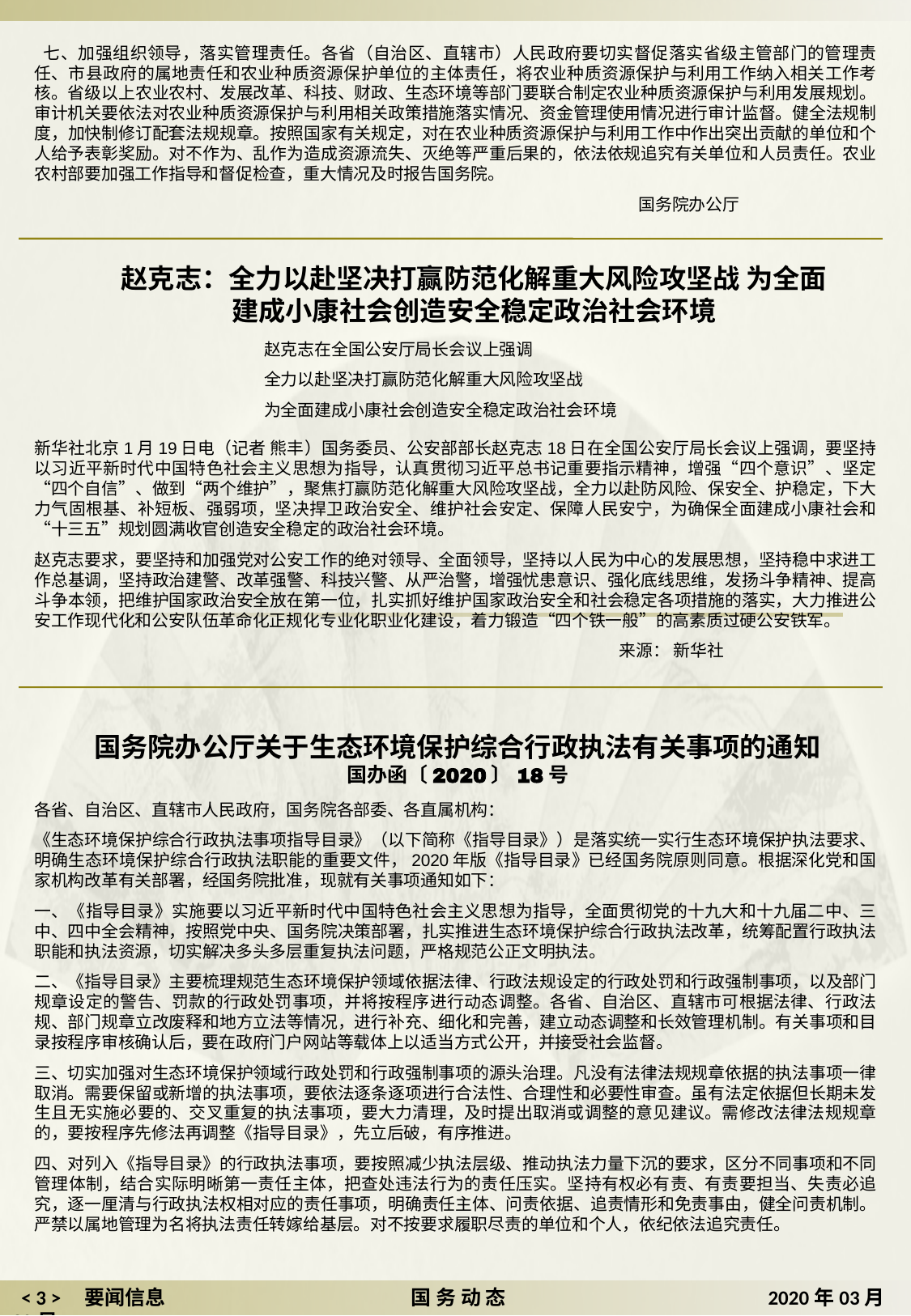

七、加强组织领导，落实管理责任。各省（自治区、直辖市）人民政府要切实督促落实省级主管部门的管理责任、市县政府的属地责任和农业种质资源保护单位的主体责任，将农业种质资源保护与利用工作纳入相关工作考核。省级以上农业农村、发展改革、科技、财政、生态环境等部门要联合制定农业种质资源保护与利用发展规划。审计机关要依法对农业种质资源保护与利用相关政策措施落实情况、资金管理使用情况进行审计监督。健全法规制度，加快制修订配套法规规章。按照国家有关规定，对在农业种质资源保护与利用工作中作出突出贡献的单位和个人给予表彰奖励。对不作为、乱作为造成资源流失、灭绝等严重后果的，依法依规追究有关单位和人员责任。农业农村部要加强工作指导和督促检查，重大情况及时报告国务院。
                                                                                                                                                            国务院办公厅

赵克志：全力以赴坚决打赢防范化解重大风险攻坚战 为全面建成小康社会创造安全稳定政治社会环境
赵克志在全国公安厅局长会议上强调
全力以赴坚决打赢防范化解重大风险攻坚战
为全面建成小康社会创造安全稳定政治社会环境

新华社北京1月19日电（记者 熊丰）国务委员、公安部部长赵克志18日在全国公安厅局长会议上强调，要坚持以习近平新时代中国特色社会主义思想为指导，认真贯彻习近平总书记重要指示精神，增强“四个意识”、坚定“四个自信”、做到“两个维护”，聚焦打赢防范化解重大风险攻坚战，全力以赴防风险、保安全、护稳定，下大力气固根基、补短板、强弱项，坚决捍卫政治安全、维护社会安定、保障人民安宁，为确保全面建成小康社会和“十三五”规划圆满收官创造安全稳定的政治社会环境。
赵克志要求，要坚持和加强党对公安工作的绝对领导、全面领导，坚持以人民为中心的发展思想，坚持稳中求进工作总基调，坚持政治建警、改革强警、科技兴警、从严治警，增强忧患意识、强化底线思维，发扬斗争精神、提高斗争本领，把维护国家政治安全放在第一位，扎实抓好维护国家政治安全和社会稳定各项措施的落实，大力推进公安工作现代化和公安队伍革命化正规化专业化职业化建设，着力锻造“四个铁一般”的高素质过硬公安铁军。
                                                                                                                                                       来源： 新华社

国务院办公厅关于生态环境保护综合行政执法有关事项的通知
国办函〔2020〕18号
各省、自治区、直辖市人民政府，国务院各部委、各直属机构：
《生态环境保护综合行政执法事项指导目录》（以下简称《指导目录》）是落实统一实行生态环境保护执法要求、明确生态环境保护综合行政执法职能的重要文件，2020年版《指导目录》已经国务院原则同意。根据深化党和国家机构改革有关部署，经国务院批准，现就有关事项通知如下：
一、《指导目录》实施要以习近平新时代中国特色社会主义思想为指导，全面贯彻党的十九大和十九届二中、三中、四中全会精神，按照党中央、国务院决策部署，扎实推进生态环境保护综合行政执法改革，统筹配置行政执法职能和执法资源，切实解决多头多层重复执法问题，严格规范公正文明执法。
二、《指导目录》主要梳理规范生态环境保护领域依据法律、行政法规设定的行政处罚和行政强制事项，以及部门规章设定的警告、罚款的行政处罚事项，并将按程序进行动态调整。各省、自治区、直辖市可根据法律、行政法规、部门规章立改废释和地方立法等情况，进行补充、细化和完善，建立动态调整和长效管理机制。有关事项和目录按程序审核确认后，要在政府门户网站等载体上以适当方式公开，并接受社会监督。
三、切实加强对生态环境保护领域行政处罚和行政强制事项的源头治理。凡没有法律法规规章依据的执法事项一律取消。需要保留或新增的执法事项，要依法逐条逐项进行合法性、合理性和必要性审查。虽有法定依据但长期未发生且无实施必要的、交叉重复的执法事项，要大力清理，及时提出取消或调整的意见建议。需修改法律法规规章的，要按程序先修法再调整《指导目录》，先立后破，有序推进。
四、对列入《指导目录》的行政执法事项，要按照减少执法层级、推动执法力量下沉的要求，区分不同事项和不同管理体制，结合实际明晰第一责任主体，把查处违法行为的责任压实。坚持有权必有责、有责要担当、失责必追究，逐一厘清与行政执法权相对应的责任事项，明确责任主体、问责依据、追责情形和免责事由，健全问责机制。严禁以属地管理为名将执法责任转嫁给基层。对不按要求履职尽责的单位和个人，依纪依法追究责任。

  ˂ 3 ˃    要闻信息                                                     国 务 动 态                                                       2020年03月30日